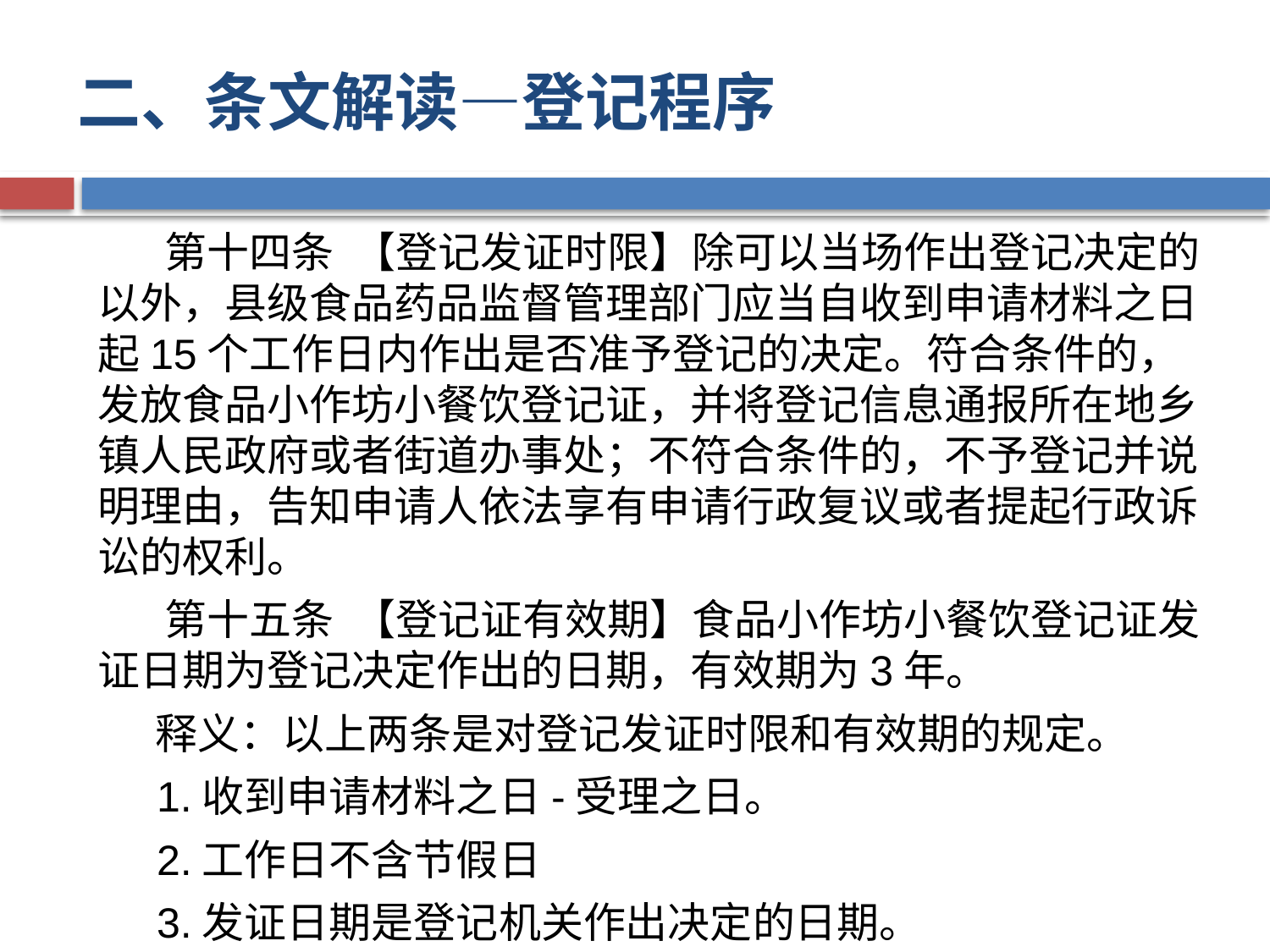

# 二、条文解读—登记程序
      第十四条  【登记发证时限】除可以当场作出登记决定的以外，县级食品药品监督管理部门应当自收到申请材料之日起15个工作日内作出是否准予登记的决定。符合条件的，发放食品小作坊小餐饮登记证，并将登记信息通报所在地乡镇人民政府或者街道办事处；不符合条件的，不予登记并说明理由，告知申请人依法享有申请行政复议或者提起行政诉讼的权利。
      第十五条  【登记证有效期】食品小作坊小餐饮登记证发证日期为登记决定作出的日期，有效期为3年。
     释义：以上两条是对登记发证时限和有效期的规定。
     1.收到申请材料之日-受理之日。
     2.工作日不含节假日
     3.发证日期是登记机关作出决定的日期。